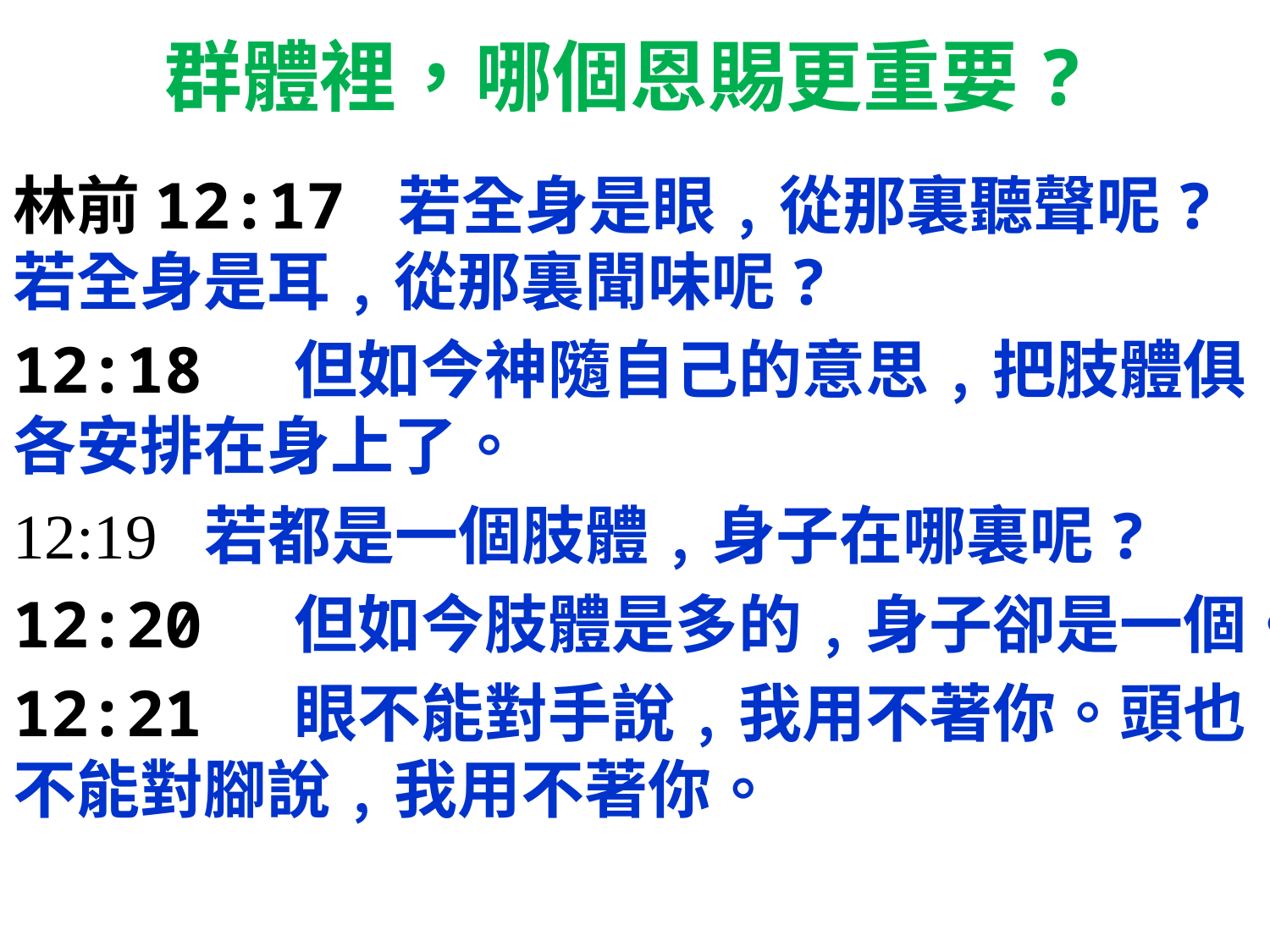

# 群體裡，哪個恩賜更重要?
林前12:17 若全身是眼﹐從那裏聽聲呢?  若全身是耳﹐從那裏聞味呢?
12:18  但如今神隨自己的意思﹐把肢體俱各安排在身上了。
12:19  若都是一個肢體﹐身子在哪裏呢?
12:20  但如今肢體是多的﹐身子卻是一個。
12:21  眼不能對手說﹐我用不著你。頭也不能對腳說﹐我用不著你。